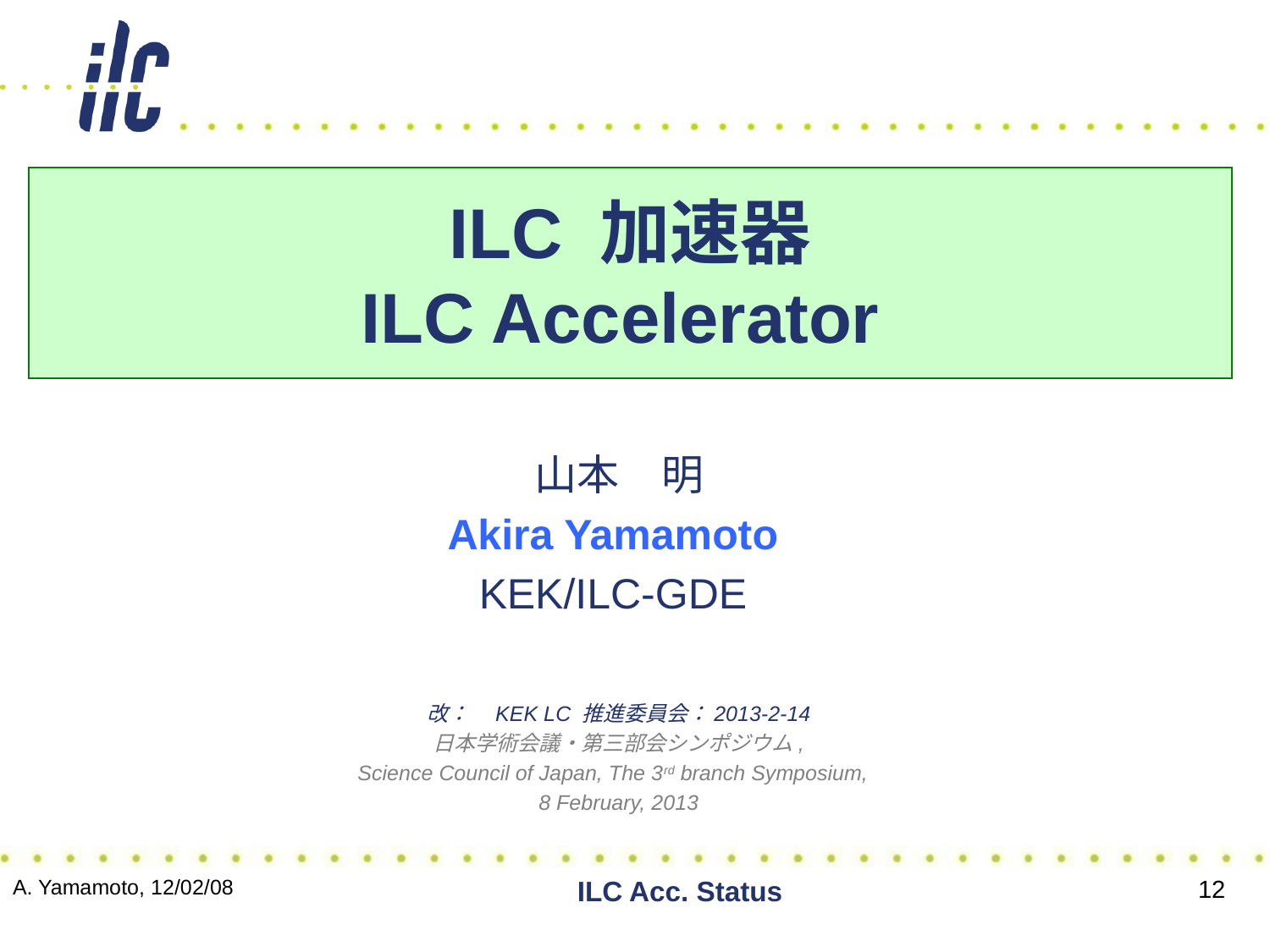

# ILC 加速器 ILC Accelerator
山本　明
Akira Yamamoto
KEK/ILC-GDE

改：　KEK LC 推進委員会：2013-2-14
日本学術会議・第三部会シンポジウム,
Science Council of Japan, The 3rd branch Symposium,
8 February, 2013
A. Yamamoto, 12/02/08
ILC Acc. Status
12